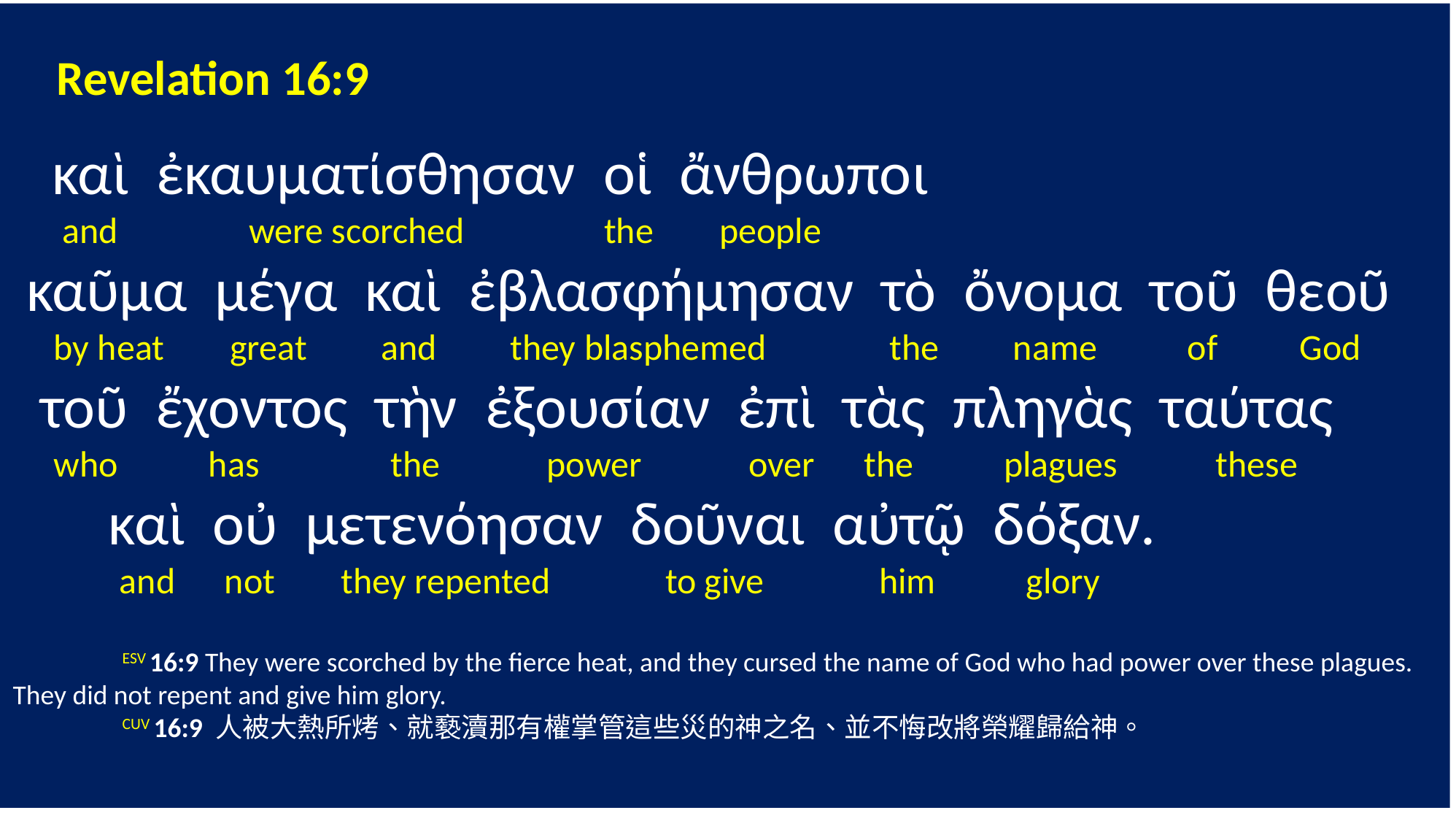

Revelation 16:9

   καὶ  ἐκαυματίσθησαν  οἱ  ἄνθρωποι
      and                were scorched                 the        people
 καῦμα  μέγα  καὶ  ἐβλασφήμησαν  τὸ  ὄνομα  τοῦ  θεοῦ
     by heat        great         and         they blasphemed               the         name           of          God
  τοῦ  ἔχοντος  τὴν  ἐξουσίαν  ἐπὶ  τὰς  πληγὰς  ταύτας
     who           has                the             power             over      the           plagues            these
       καὶ  οὐ  μετενόησαν  δοῦναι  αὐτῷ  δόξαν.
             and      not        they repented              to give              him           glory

	ESV 16:9 They were scorched by the fierce heat, and they cursed the name of God who had power over these plagues. They did not repent and give him glory.
	CUV 16:9 人被大熱所烤、就褻瀆那有權掌管這些災的神之名、並不悔改將榮耀歸給神。